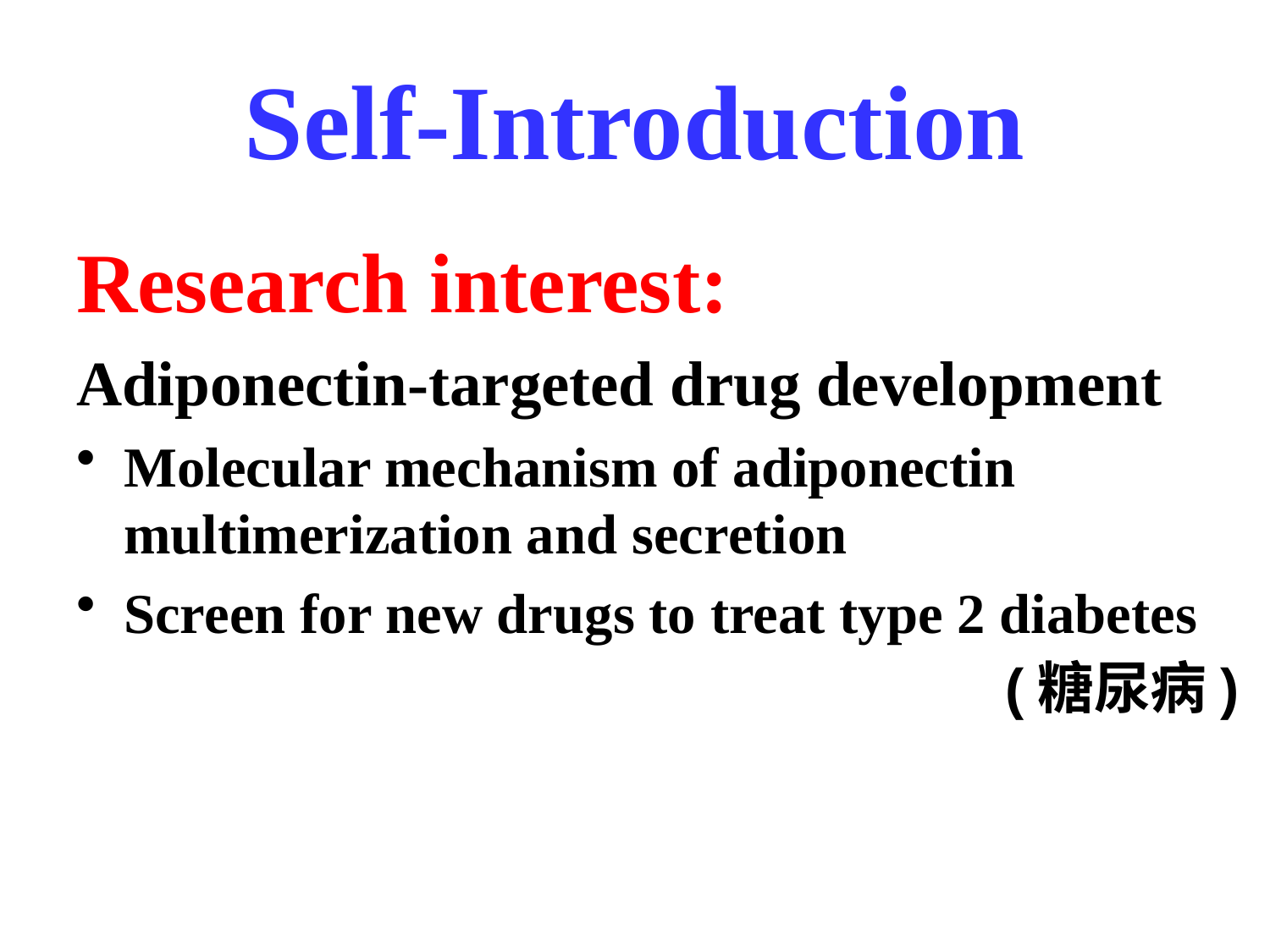

# Self-Introduction
Research interest:
Adiponectin-targeted drug development
Molecular mechanism of adiponectin multimerization and secretion
Screen for new drugs to treat type 2 diabetes

(糖尿病)